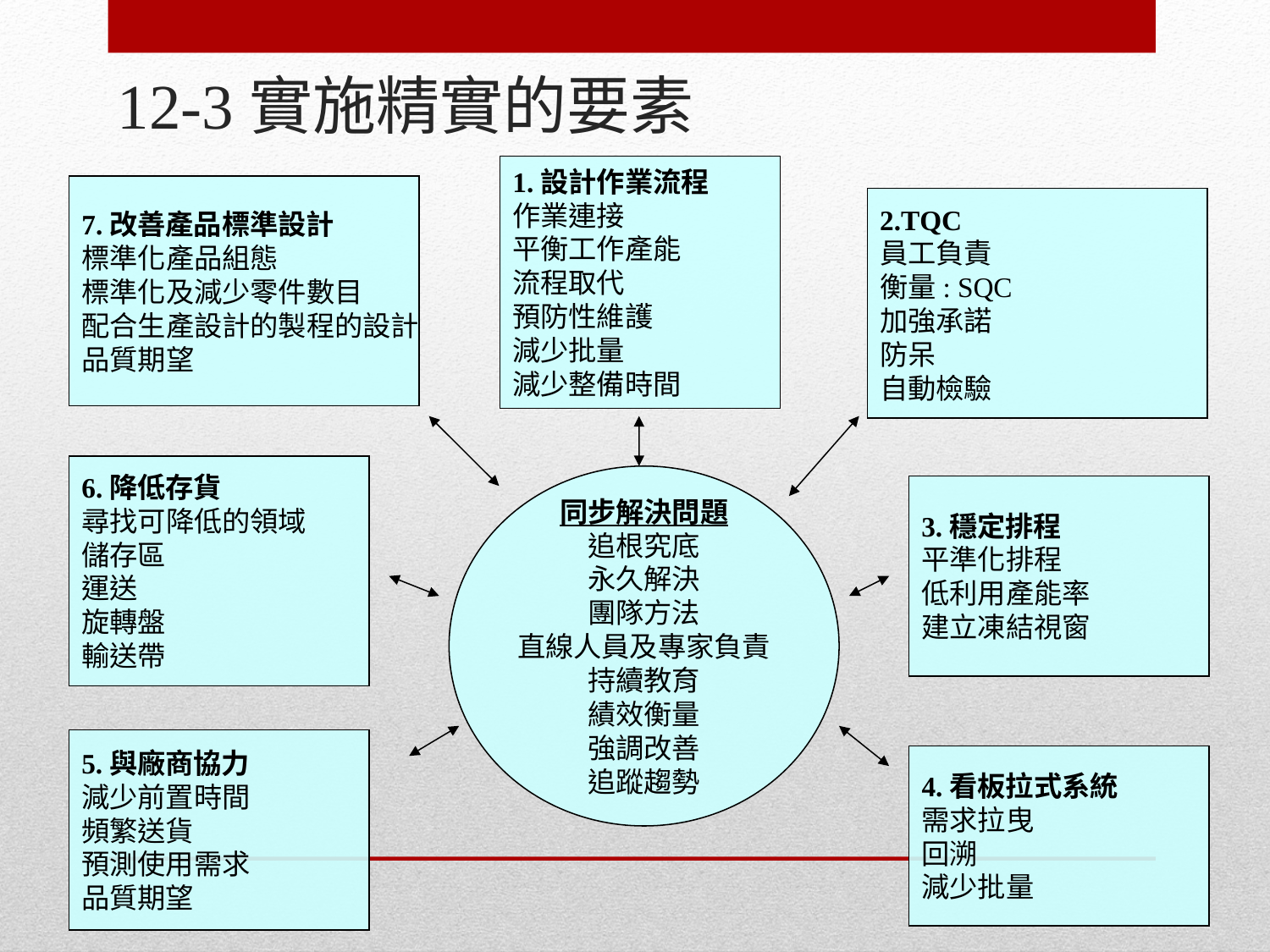

# 12-3實施精實的要素

1.設計作業流程
作業連接
平衡工作產能
流程取代
預防性維護
減少批量
減少整備時間
7.改善產品標準設計
標準化產品組態
標準化及減少零件數目
配合生產設計的製程的設計
品質期望
2.TQC
員工負責
衡量: SQC
加強承諾
防呆
自動檢驗

同步解決問題
追根究底
永久解決
團隊方法
直線人員及專家負責
持續教育
績效衡量
強調改善
追蹤趨勢

6.降低存貨
尋找可降低的領域
儲存區
運送
旋轉盤
輸送帶
3.穩定排程
平準化排程
低利用產能率
建立凍結視窗
5.與廠商協力
減少前置時間
頻繁送貨
預測使用需求
品質期望
4.看板拉式系統
需求拉曳
回溯
減少批量